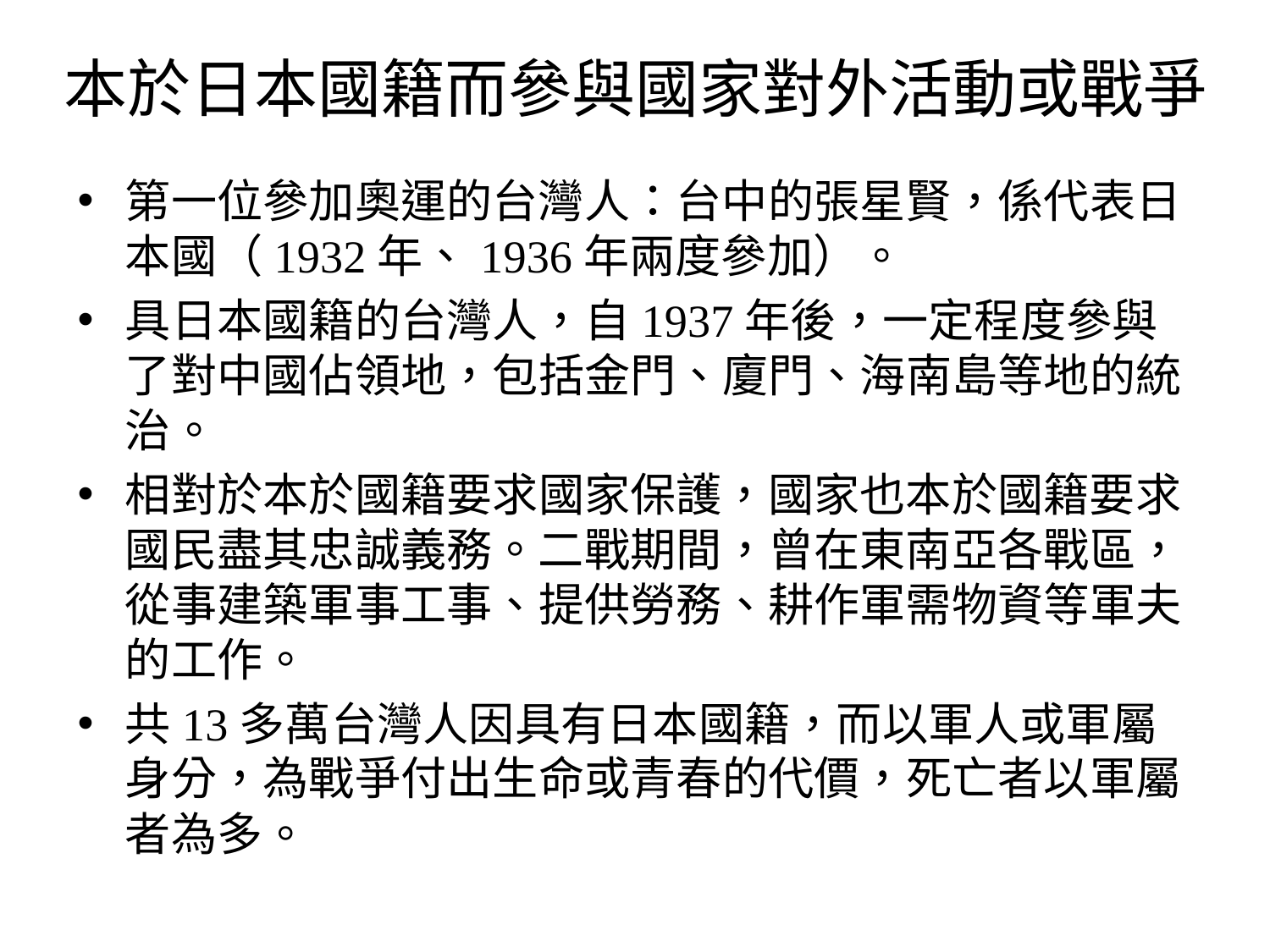

# 本於日本國籍而參與國家對外活動或戰爭
第一位參加奧運的台灣人：台中的張星賢，係代表日本國（1932年、1936年兩度參加）。
具日本國籍的台灣人，自1937年後，一定程度參與了對中國佔領地，包括金門、廈門、海南島等地的統治。
相對於本於國籍要求國家保護，國家也本於國籍要求國民盡其忠誠義務。二戰期間，曾在東南亞各戰區，從事建築軍事工事、提供勞務、耕作軍需物資等軍夫的工作。
共13多萬台灣人因具有日本國籍，而以軍人或軍屬身分，為戰爭付出生命或青春的代價，死亡者以軍屬者為多。